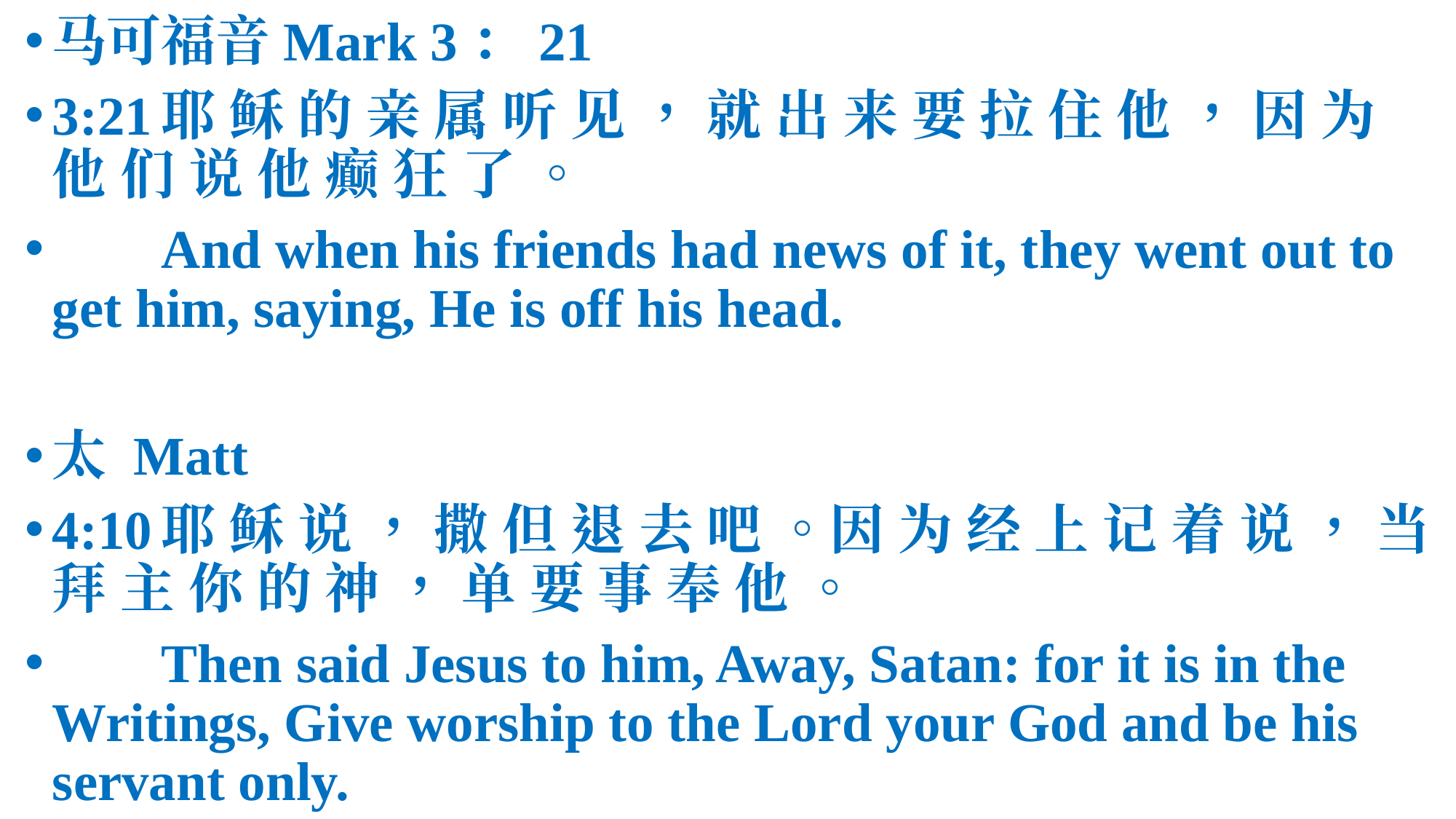

马可福音Mark 3：21
3:21	耶 稣 的 亲 属 听 见 ， 就 出 来 要 拉 住 他 ， 因 为 他 们 说 他 癫 狂 了 。
   	And when his friends had news of it, they went out to get him, saying, He is off his head.

太 Matt
4:10	耶 稣 说 ， 撒 但 退 去 吧 。因 为 经 上 记 着 说 ， 当 拜 主 你 的 神 ， 单 要 事 奉 他 。
   	Then said Jesus to him, Away, Satan: for it is in the Writings, Give worship to the Lord your God and be his servant only.